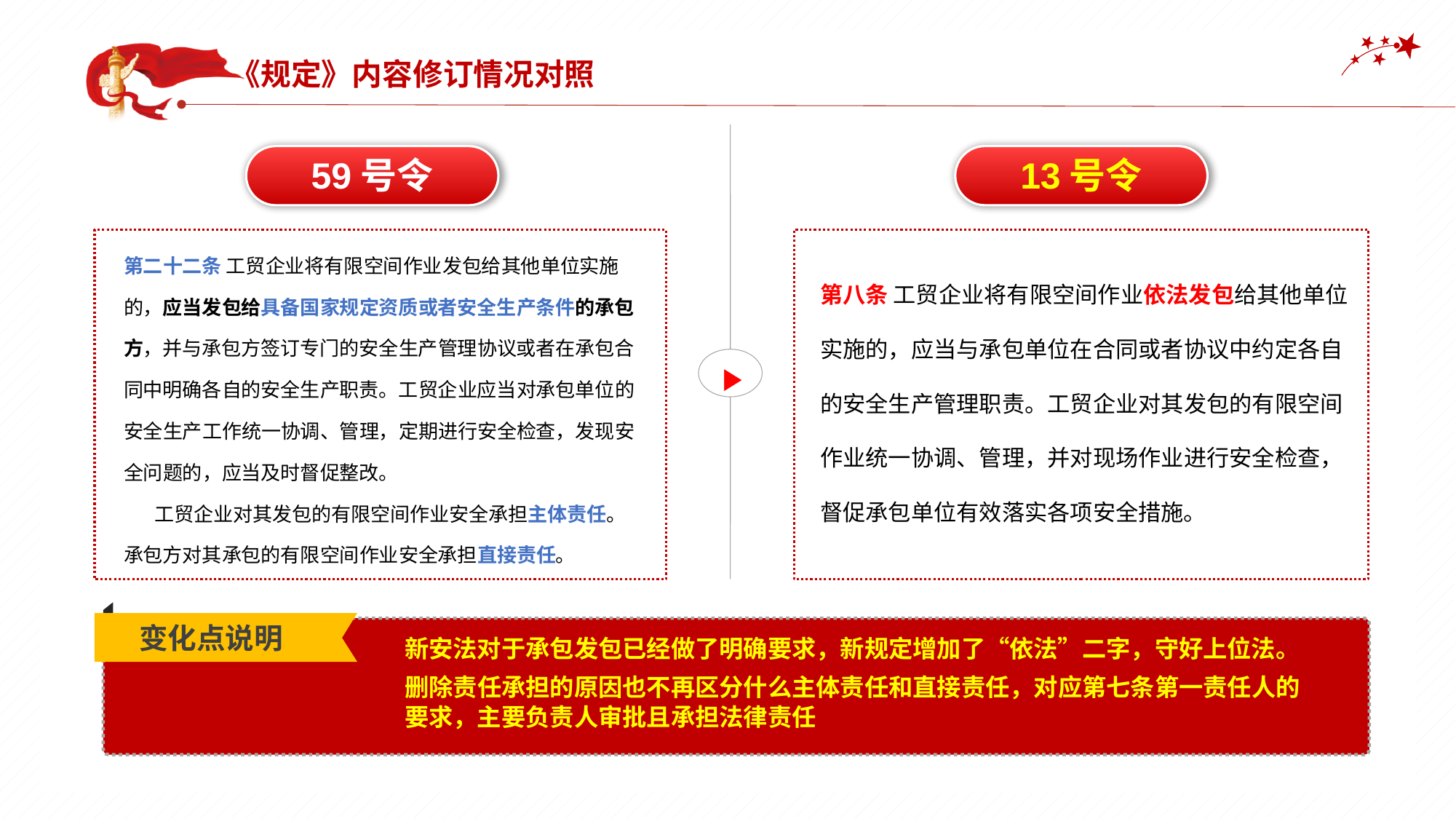

《规定》内容修订情况对照

▶

13号令

59号令

第二十二条 工贸企业将有限空间作业发包给其他单位实施的，应当发包给具备国家规定资质或者安全生产条件的承包方，并与承包方签订专门的安全生产管理协议或者在承包合同中明确各自的安全生产职责。工贸企业应当对承包单位的安全生产工作统一协调、管理，定期进行安全检查，发现安全问题的，应当及时督促整改。
      工贸企业对其发包的有限空间作业安全承担主体责任。承包方对其承包的有限空间作业安全承担直接责任。
第八条 工贸企业将有限空间作业依法发包给其他单位实施的，应当与承包单位在合同或者协议中约定各自的安全生产管理职责。工贸企业对其发包的有限空间作业统一协调、管理，并对现场作业进行安全检查，督促承包单位有效落实各项安全措施。

变化点说明

新安法对于承包发包已经做了明确要求，新规定增加了“依法”二字，守好上位法。
删除责任承担的原因也不再区分什么主体责任和直接责任，对应第七条第一责任人的要求，主要负责人审批且承担法律责任